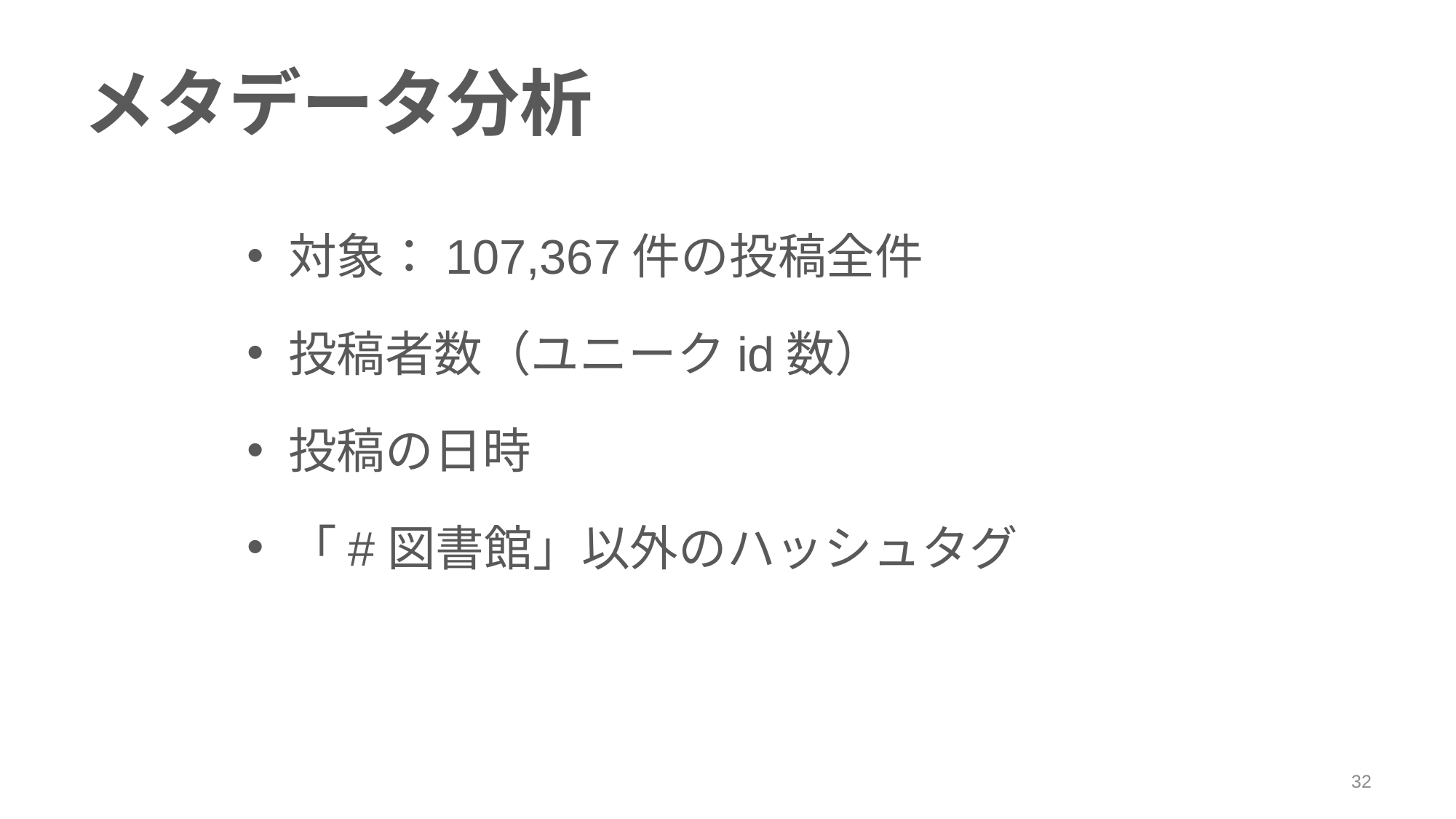

# メタデータ分析
対象：107,367件の投稿全件
投稿者数（ユニークid数）
投稿の日時
「#図書館」以外のハッシュタグ

32